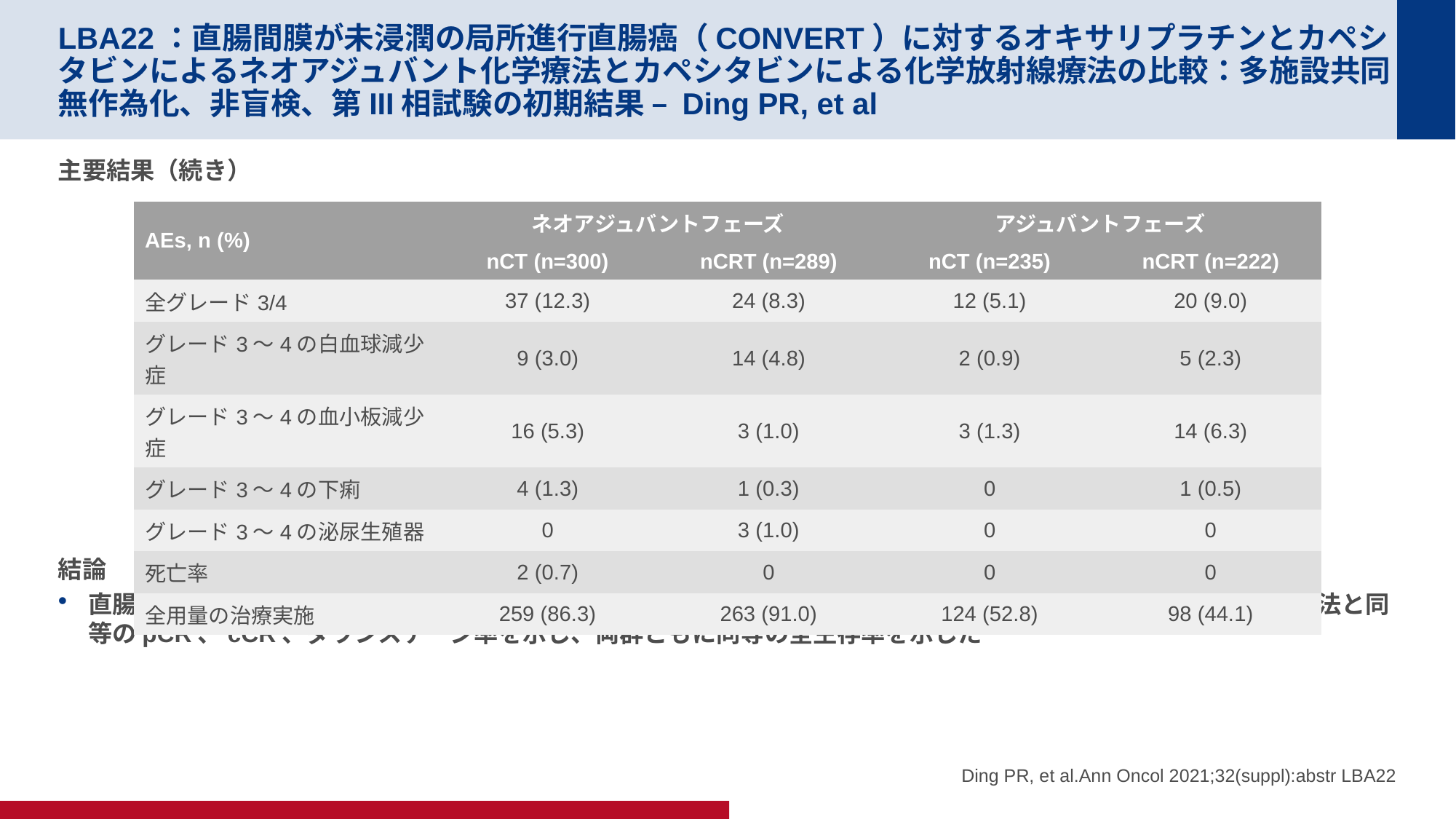

# LBA22：直腸間膜が未浸潤の局所進行直腸癌（CONVERT）に対するオキサリプラチンとカペシタビンによるネオアジュバント化学療法とカペシタビンによる化学放射線療法の比較：多施設共同無作為化、非盲検、第III相試験の初期結果 – Ding PR, et al
主要結果（続き）
結論
直腸間膜が未浸潤の局所進行直腸癌患者において、ネオアジュバント化学療法は、ネオアジュバント化学放射線療法と同等のpCR、cCR、ダウンステージ率を示し、両群ともに同等の全生存率を示した
| AEs, n (%) | ネオアジュバントフェーズ |  | アジュバントフェーズ |  |
| --- | --- | --- | --- | --- |
|  | nCT (n=300) | nCRT (n=289) | nCT (n=235) | nCRT (n=222) |
| 全グレード3/4 | 37 (12.3) | 24 (8.3) | 12 (5.1) | 20 (9.0) |
| グレード3〜4の白血球減少症 | 9 (3.0) | 14 (4.8) | 2 (0.9) | 5 (2.3) |
| グレード3〜4の血小板減少症 | 16 (5.3) | 3 (1.0) | 3 (1.3) | 14 (6.3) |
| グレード3〜4の下痢 | 4 (1.3) | 1 (0.3) | 0 | 1 (0.5) |
| グレード3〜4の泌尿生殖器 | 0 | 3 (1.0) | 0 | 0 |
| 死亡率 | 2 (0.7) | 0 | 0 | 0 |
| 全用量の治療実施 | 259 (86.3) | 263 (91.0) | 124 (52.8) | 98 (44.1) |
Ding PR, et al.Ann Oncol 2021;32(suppl):abstr LBA22